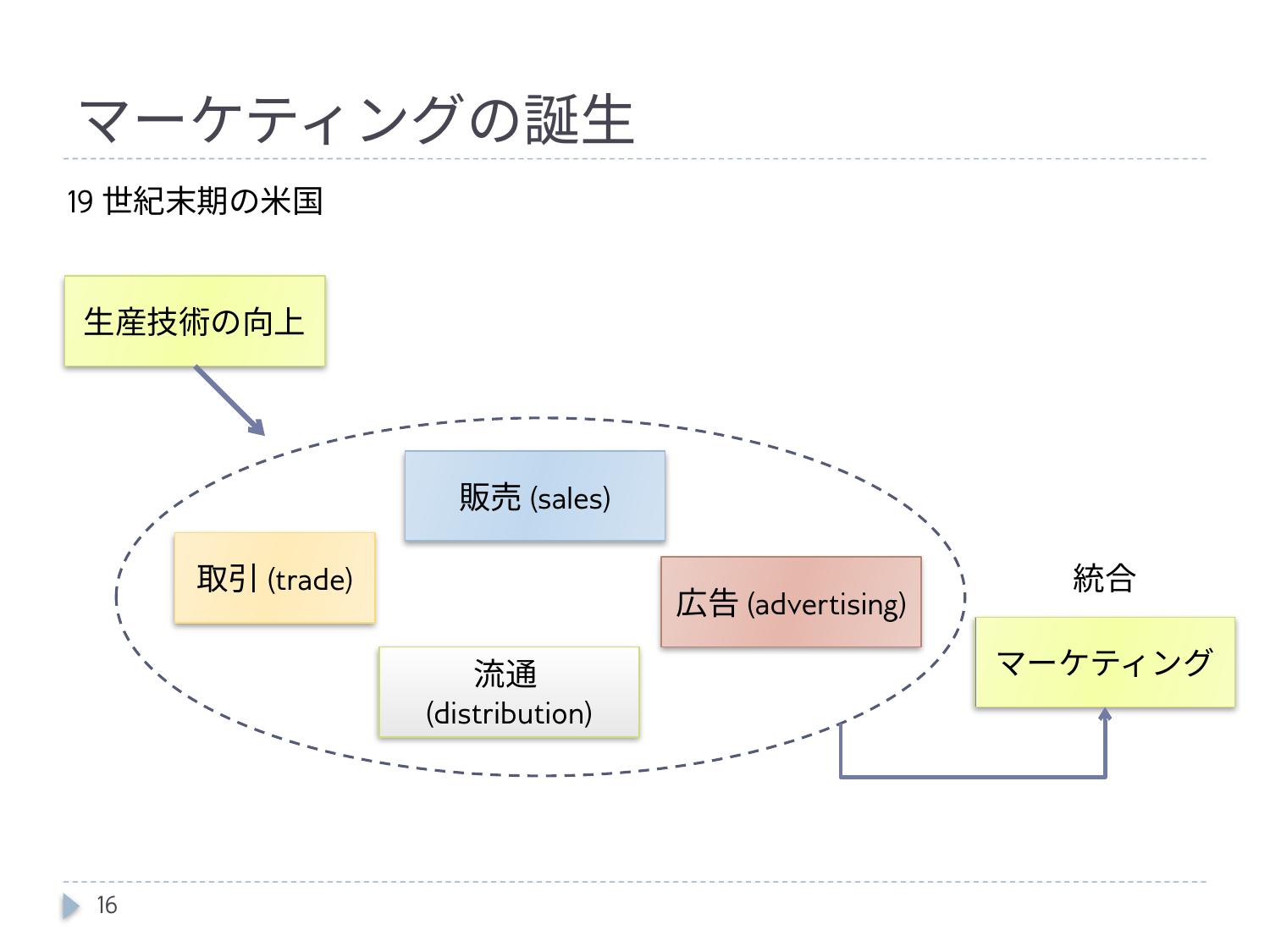

# マーケティングの誕生
19世紀末期の米国
生産技術の向上

販売(sales)
取引(trade)
統合
広告(advertising)
マーケティング
流通(distribution)
16